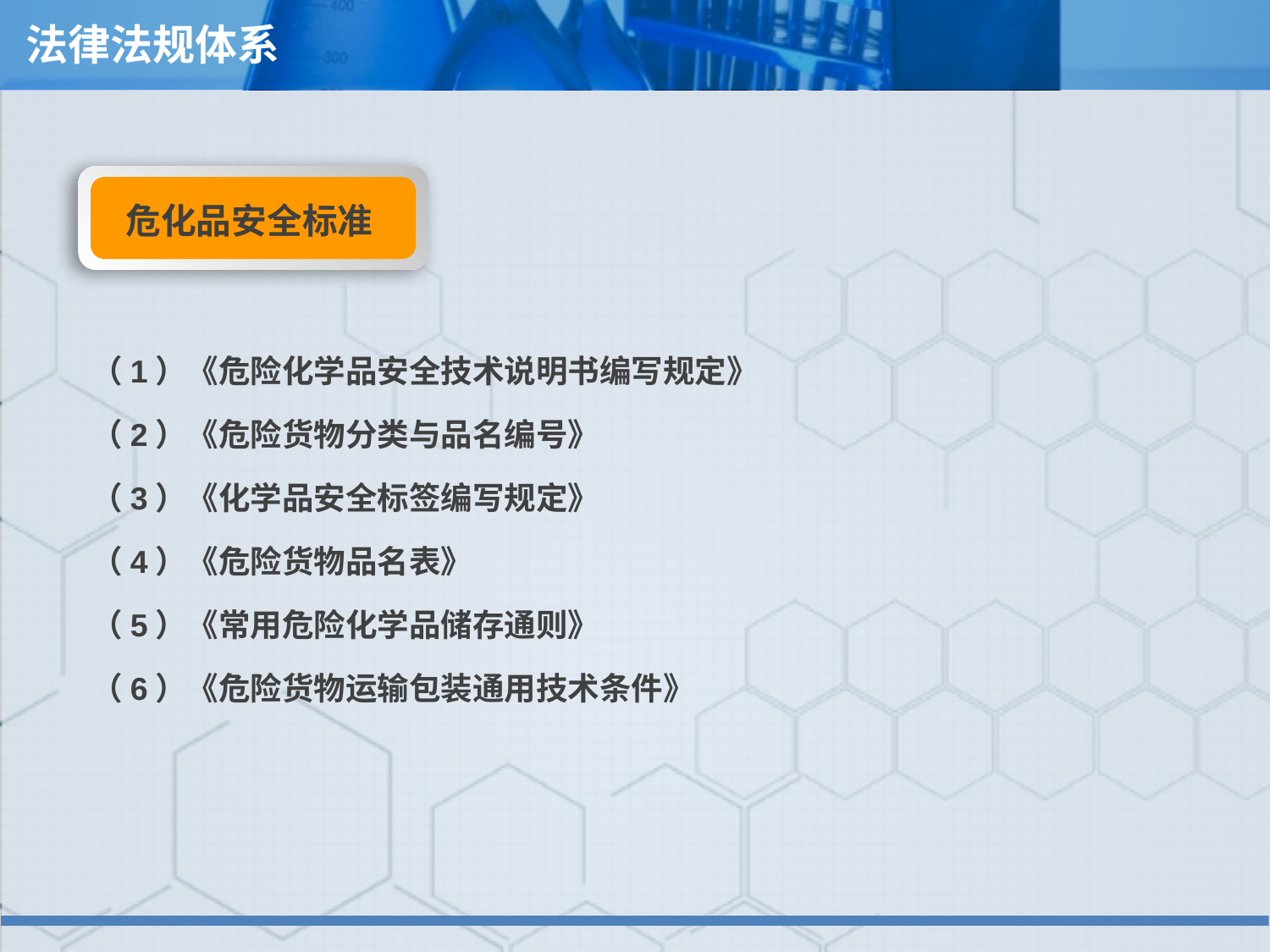

法律法规体系

# 危化品安全标准
（1）《危险化学品安全技术说明书编写规定》
（2）《危险货物分类与品名编号》
（3）《化学品安全标签编写规定》
（4）《危险货物品名表》
（5）《常用危险化学品储存通则》
（6）《危险货物运输包装通用技术条件》